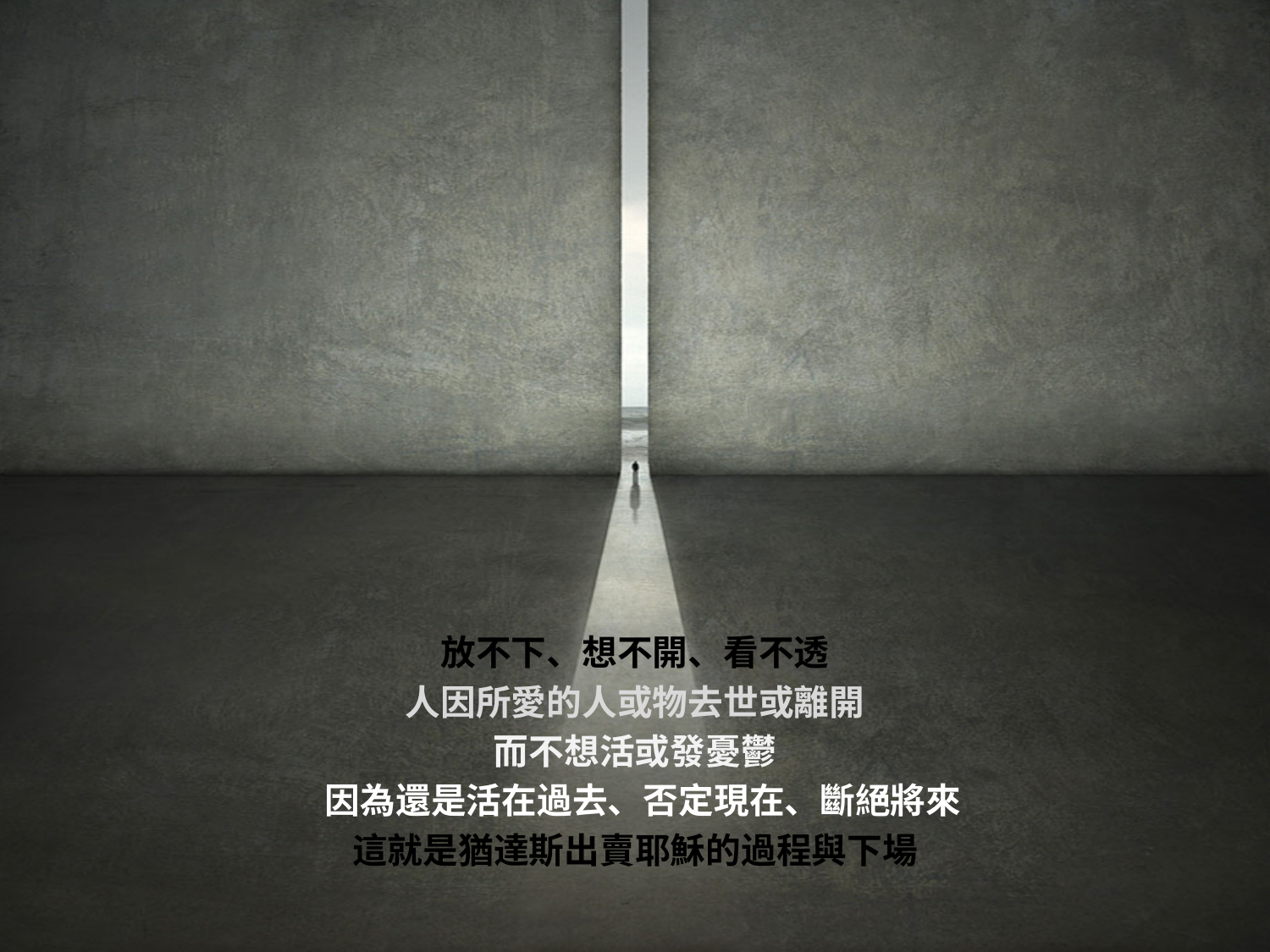

放不下、想不開、看不透
人因所愛的人或物去世或離開
而不想活或發憂鬱
 因為還是活在過去、否定現在、斷絕將來
這就是猶達斯出賣耶穌的過程與下場